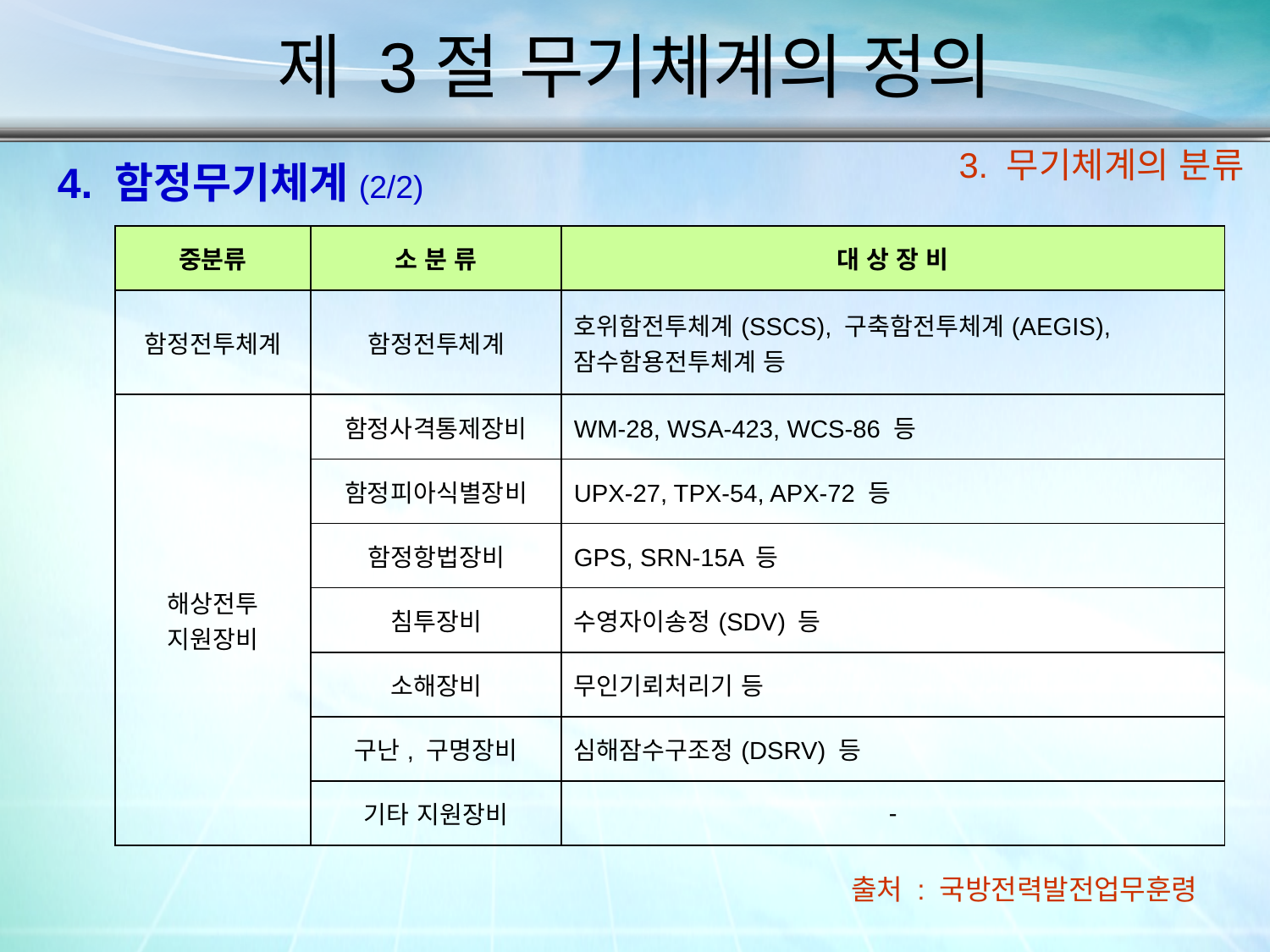

제 3절 무기체계의 정의
3. 무기체계의 분류
4. 함정무기체계(2/2)
| 중분류 | 소 분 류 | 대 상 장 비 |
| --- | --- | --- |
| 함정전투체계 | 함정전투체계 | 호위함전투체계(SSCS), 구축함전투체계(AEGIS), 잠수함용전투체계 등 |
| 해상전투 지원장비 | 함정사격통제장비 | WM-28, WSA-423, WCS-86 등 |
|  | 함정피아식별장비 | UPX-27, TPX-54, APX-72 등 |
|  | 함정항법장비 | GPS, SRN-15A 등 |
|  | 침투장비 | 수영자이송정(SDV) 등 |
|  | 소해장비 | 무인기뢰처리기 등 |
|  | 구난, 구명장비 | 심해잠수구조정(DSRV) 등 |
|  | 기타 지원장비 | - |
출처 : 국방전력발전업무훈령